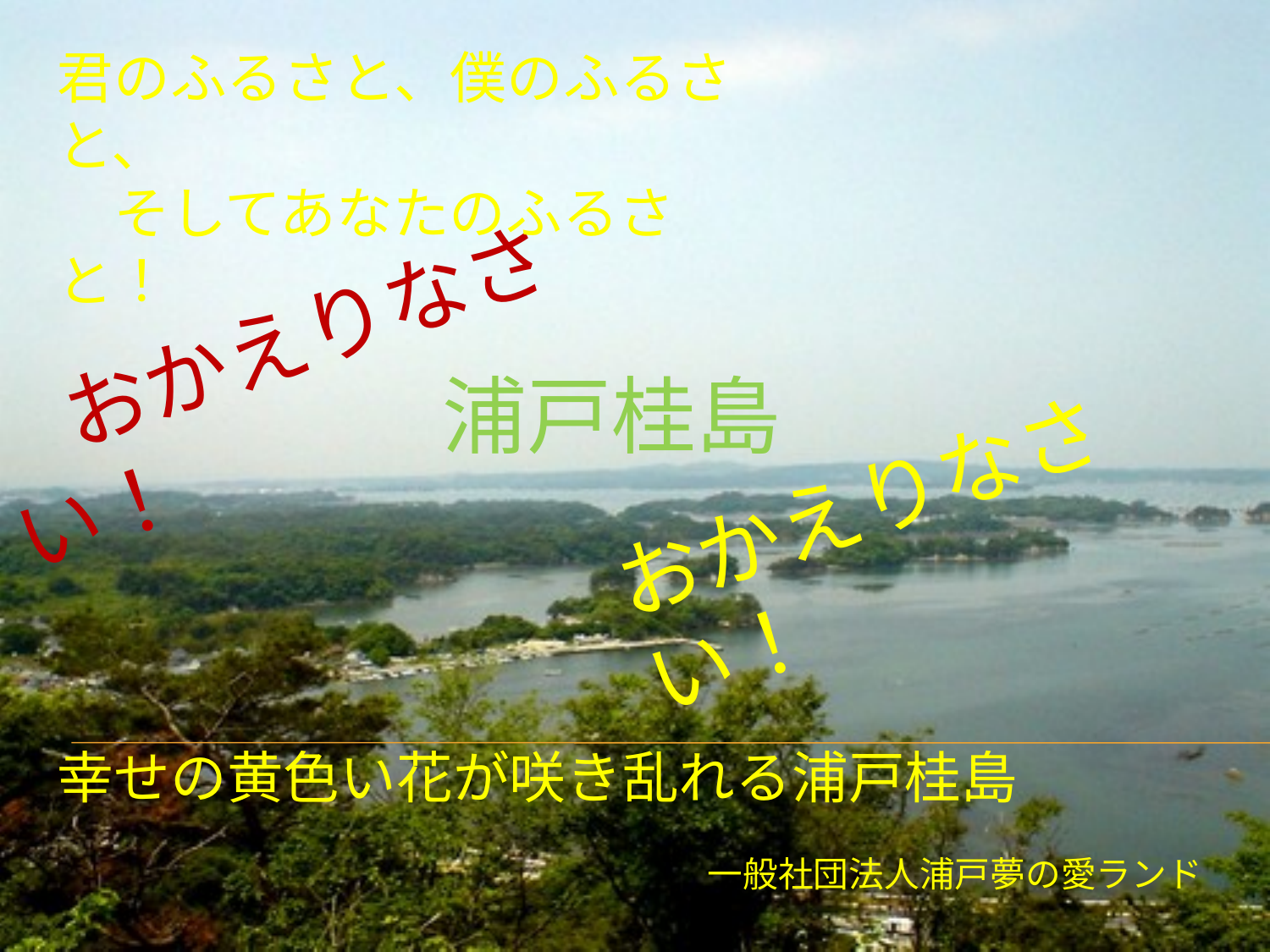

君のふるさと、僕のふるさと、
　そしてあなたのふるさと！
# おかえりなさい！
　浦戸桂島
おかえりなさい！
幸せの黄色い花が咲き乱れる浦戸桂島

一般社団法人浦戸夢の愛ランド